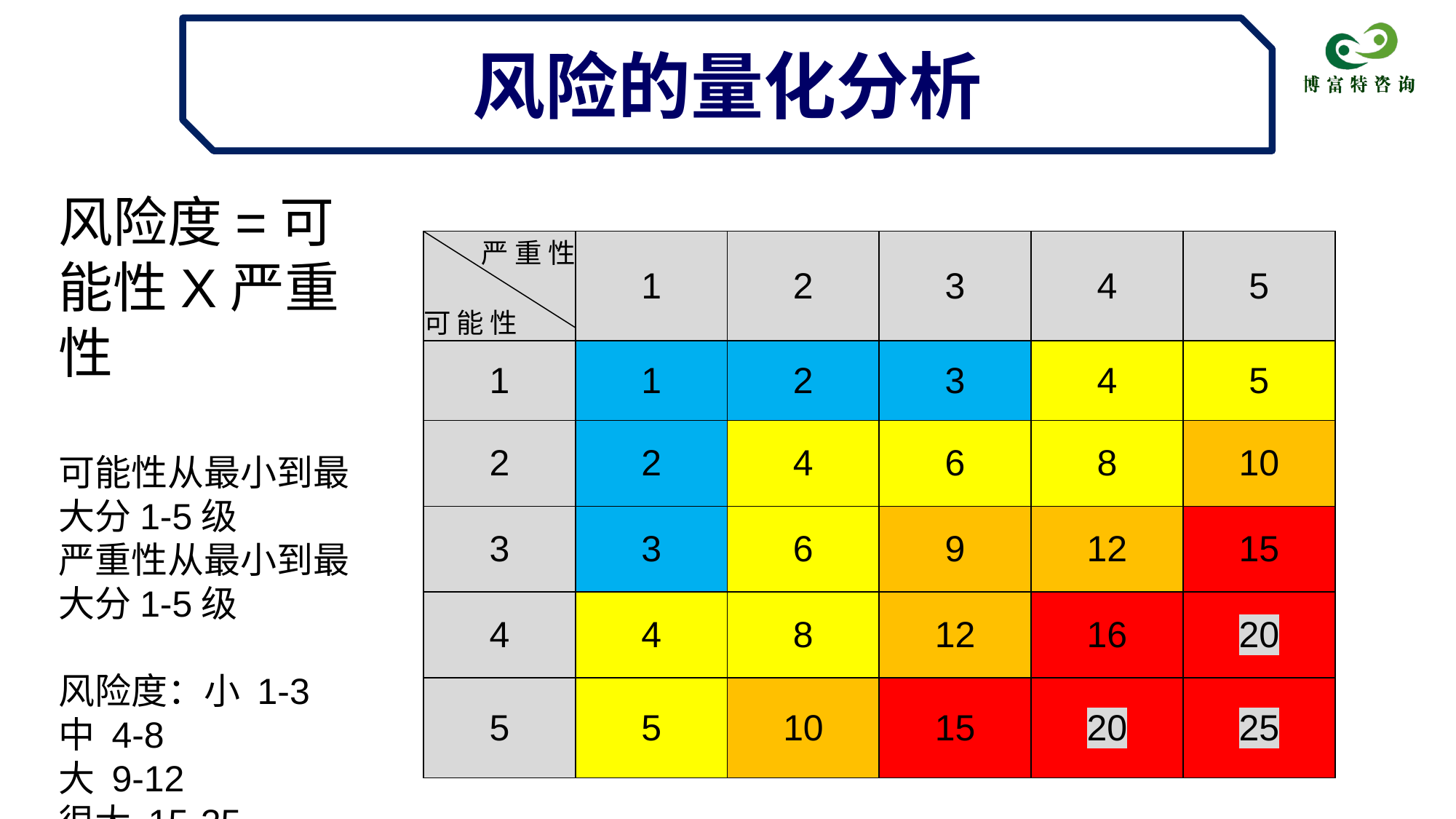

风险的量化分析
风险度=可能性X严重性

可能性从最小到最大分1-5级
严重性从最小到最大分1-5级

风险度：小 1-3
中 4-8
大 9-12
很大 15-25
| 严 重 性 可 能 性 | 1 | 2 | 3 | 4 | 5 |
| --- | --- | --- | --- | --- | --- |
| 1 | 1 | 2 | 3 | 4 | 5 |
| 2 | 2 | 4 | 6 | 8 | 10 |
| 3 | 3 | 6 | 9 | 12 | 15 |
| 4 | 4 | 8 | 12 | 16 | 20 |
| 5 | 5 | 10 | 15 | 20 | 25 |